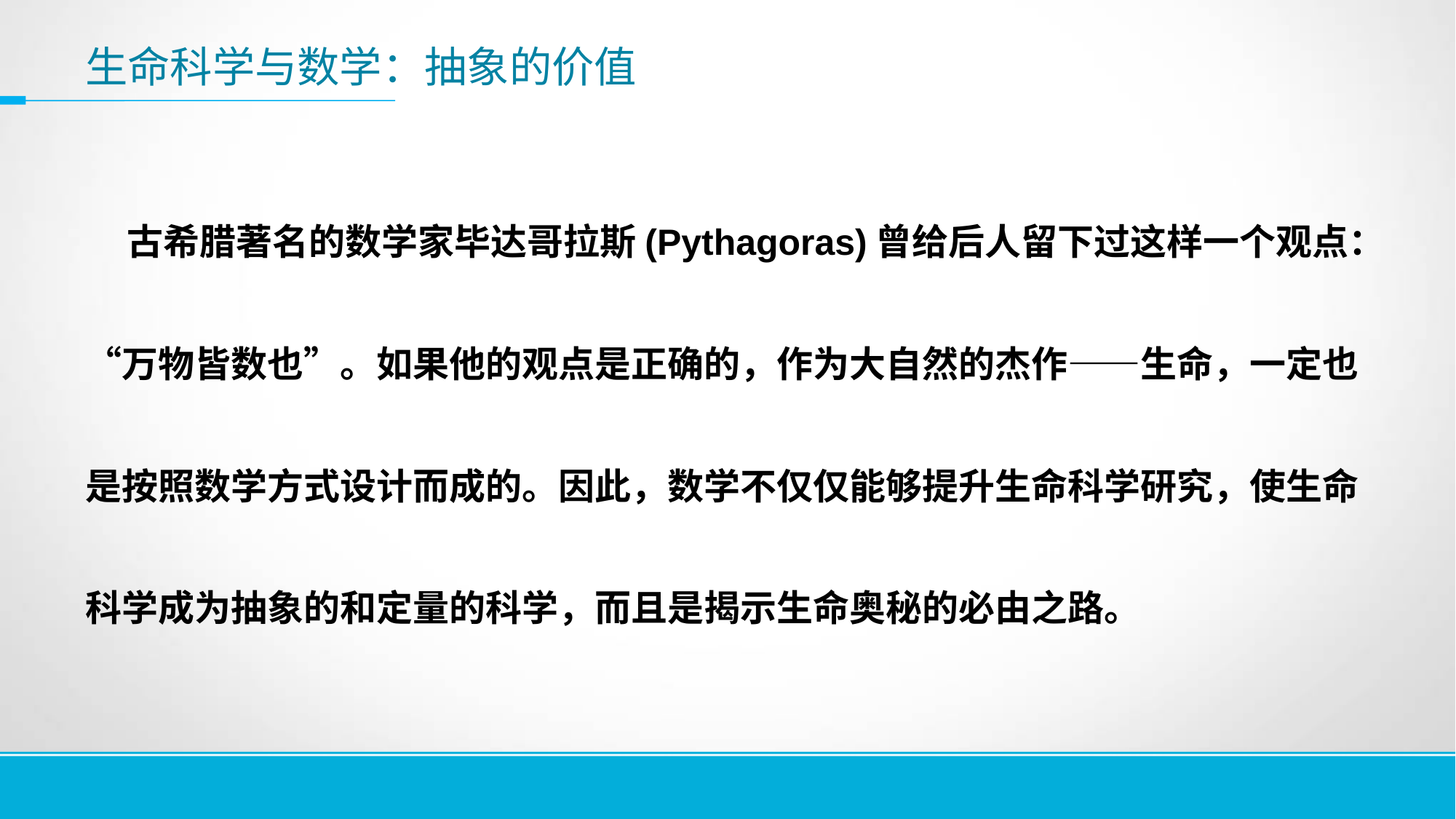

# 生命科学与数学：抽象的价值
    古希腊著名的数学家毕达哥拉斯(Pythagoras)曾给后人留下过这样一个观点：“万物皆数也”。如果他的观点是正确的，作为大自然的杰作——生命，一定也是按照数学方式设计而成的。因此，数学不仅仅能够提升生命科学研究，使生命科学成为抽象的和定量的科学，而且是揭示生命奥秘的必由之路。